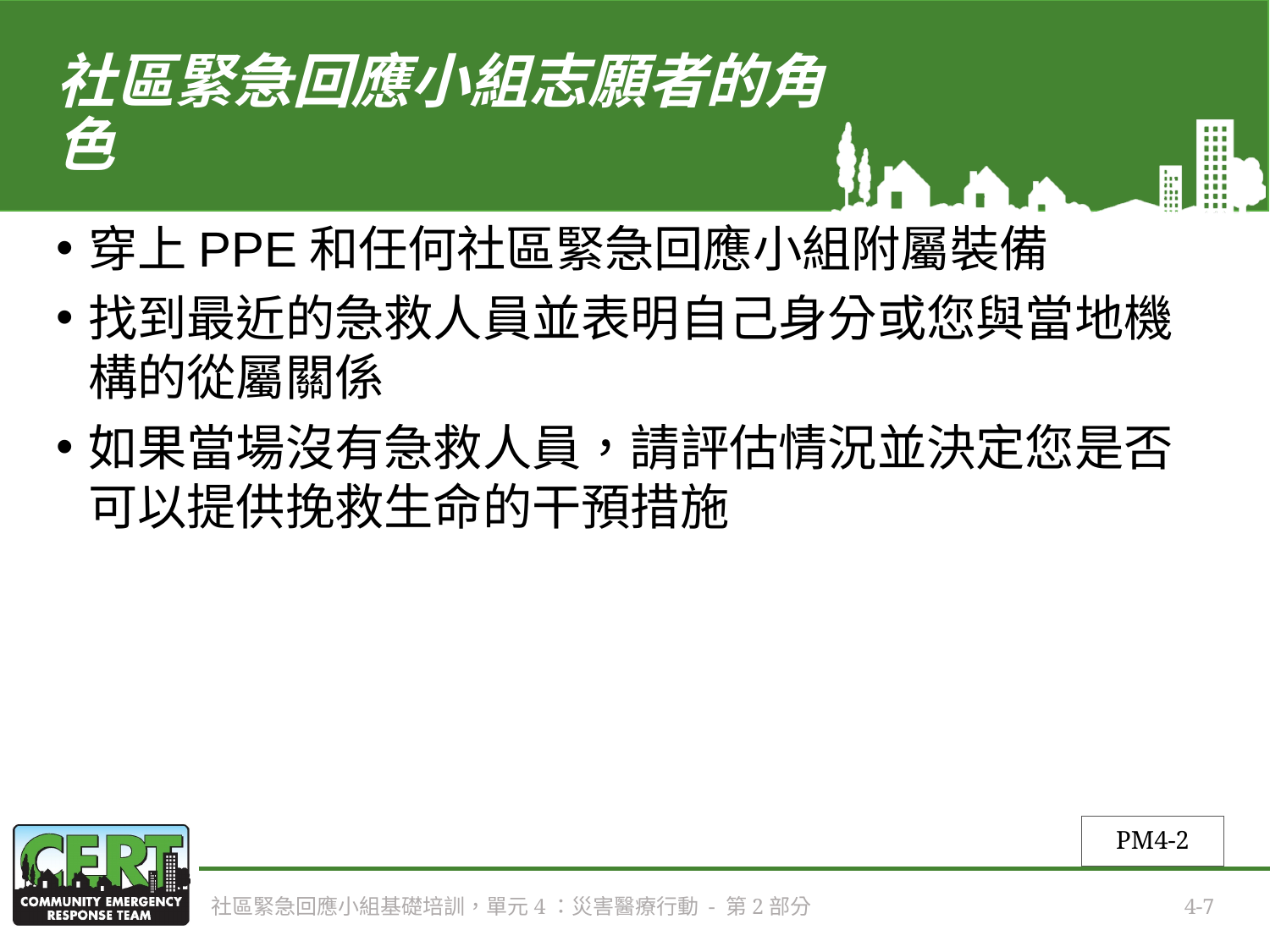

# 社區緊急回應小組志願者的角色
穿上PPE和任何社區緊急回應小組附屬裝備
找到最近的急救人員並表明自己身分或您與當地機構的從屬關係
如果當場沒有急救人員，請評估情況並決定您是否可以提供挽救生命的干預措施
PM4-2
社區緊急回應小組基礎培訓，單元4：災害醫療行動 - 第2部分
4-7